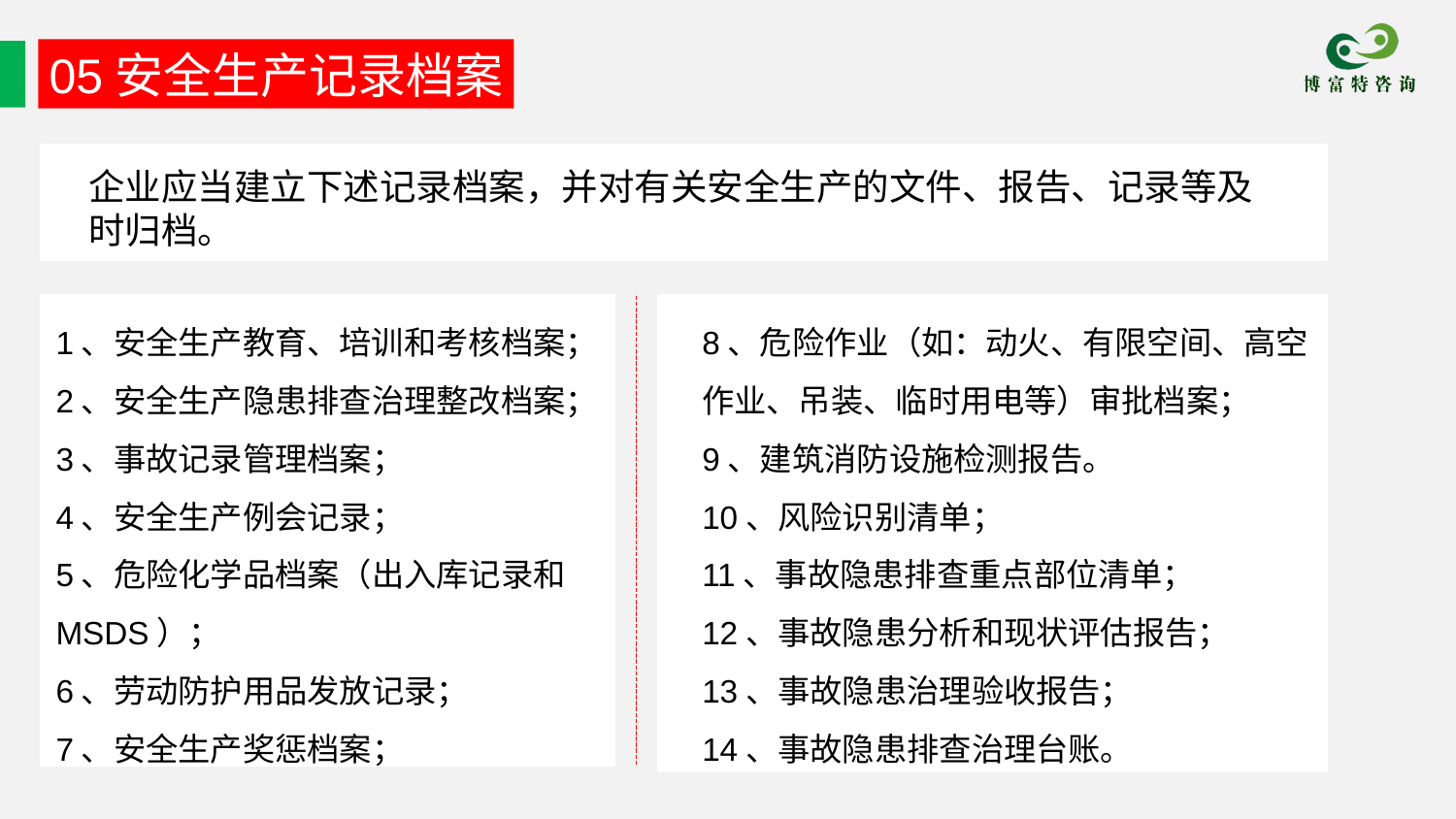

05安全生产记录档案

企业应当建立下述记录档案，并对有关安全生产的文件、报告、记录等及时归档。

1、安全生产教育、培训和考核档案；
2、安全生产隐患排查治理整改档案；
3、事故记录管理档案；
4、安全生产例会记录；
5、危险化学品档案（出入库记录和MSDS）；
6、劳动防护用品发放记录；
7、安全生产奖惩档案；

8、危险作业（如：动火、有限空间、高空作业、吊装、临时用电等）审批档案；
9、建筑消防设施检测报告。
10、风险识别清单；
11、事故隐患排查重点部位清单；
12、事故隐患分析和现状评估报告；
13、事故隐患治理验收报告；
14、事故隐患排查治理台账。